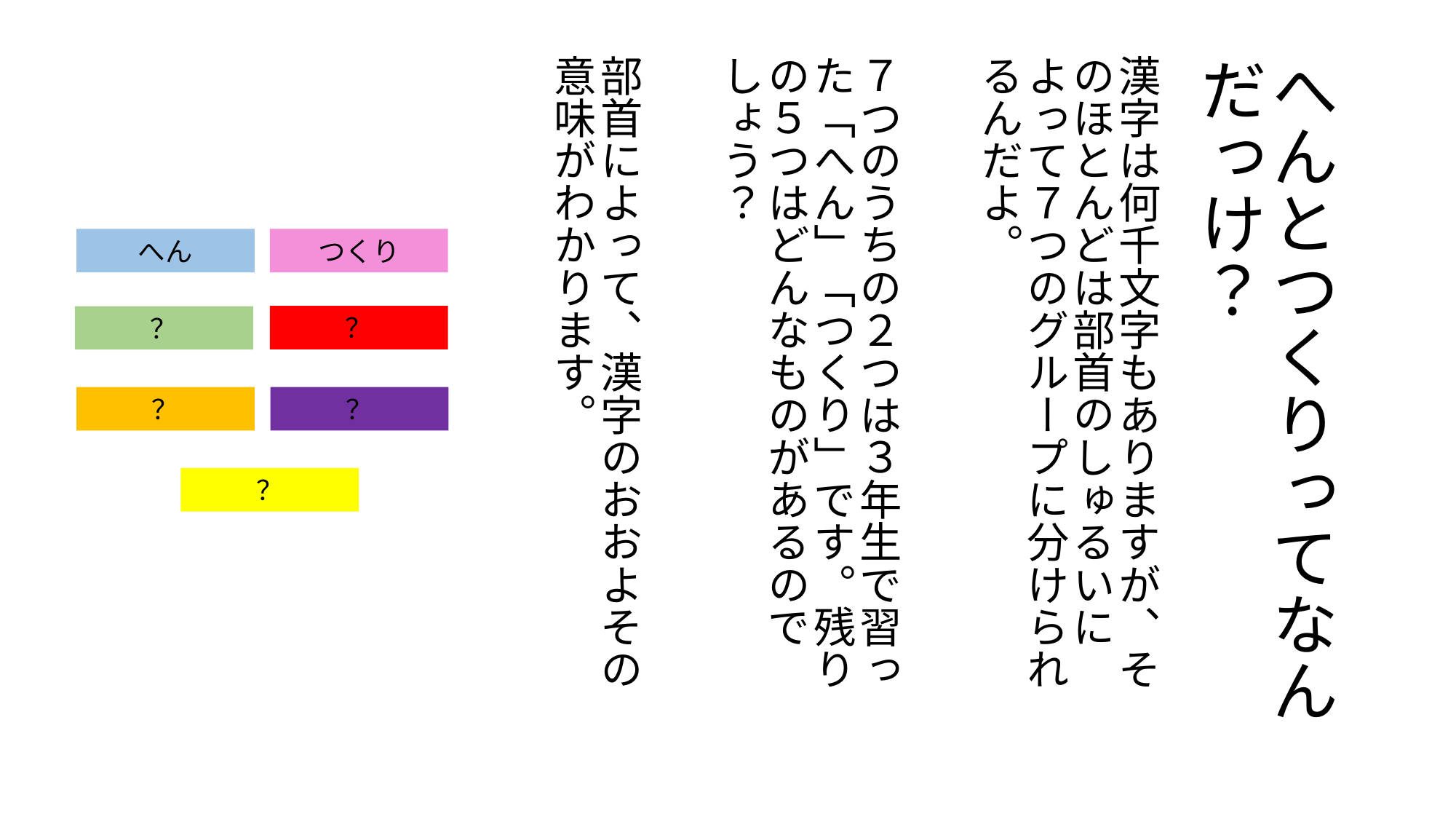

漢字は何千文字もありますが、そのほとんどは部首のしゅるいによって７つのグループに分けられるんだよ。

７つのうちの２つは３年生で習った「へん」「つくり」です。残りの５つはどんなものがあるのでしょう？

部首によって、漢字のおおよその意味がわかります。

# へんとつくりってなんだっけ？
へん
つくり
？
？
？
？
？